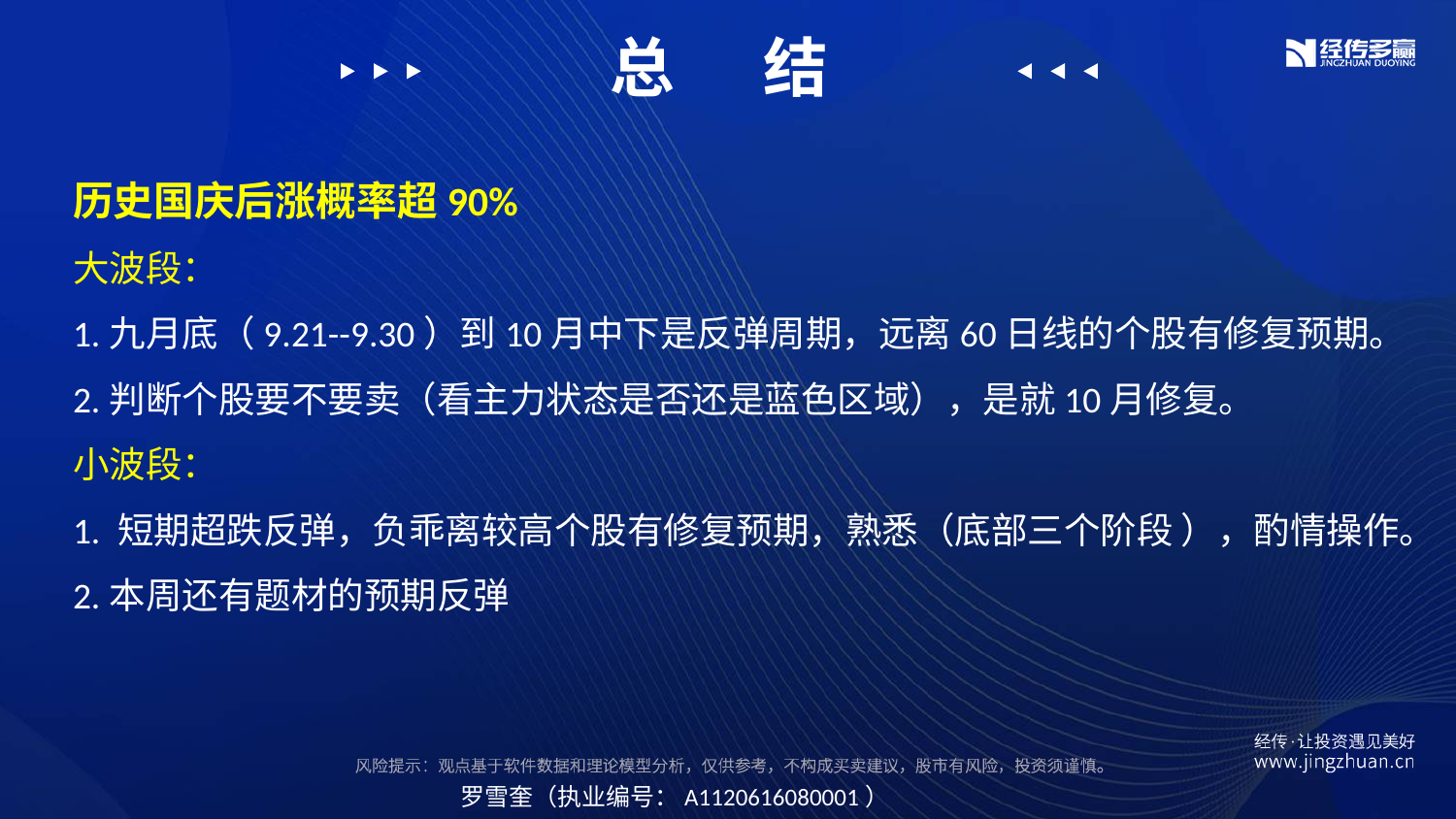

总    结

历史国庆后涨概率超90%
大波段：
1.九月底（9.21--9.30）到10月中下是反弹周期，远离60日线的个股有修复预期。
2.判断个股要不要卖（看主力状态是否还是蓝色区域），是就10月修复。
小波段：
1. 短期超跌反弹，负乖离较高个股有修复预期，熟悉（底部三个阶段 ），酌情操作。
2.本周还有题材的预期反弹
罗雪奎（执业编号：A1120616080001）